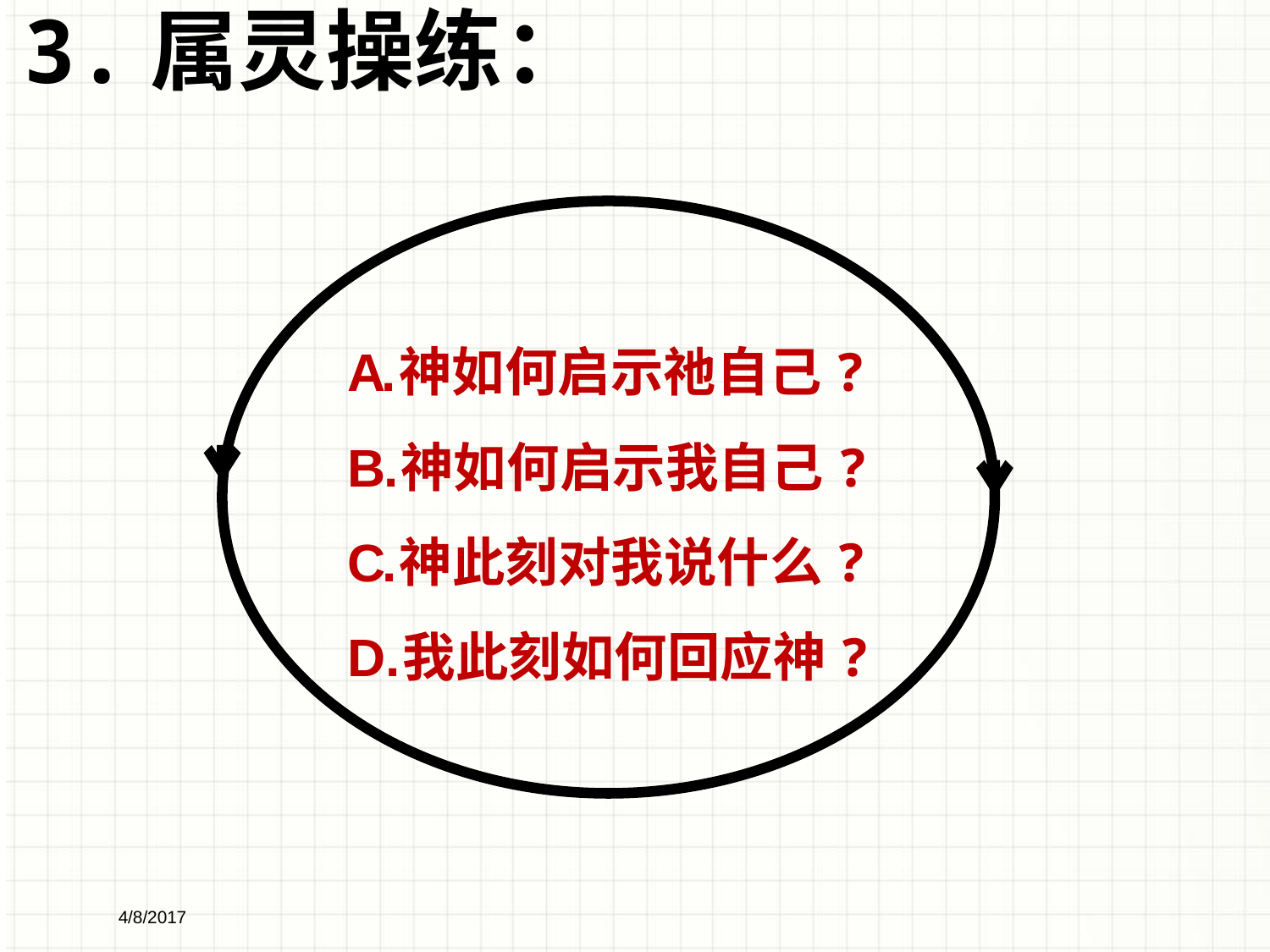

3.属灵操练：
神如何启示祂自己?
神如何启示我自己?
神此刻对我说什么?
我此刻如何回应神?
4/8/2017